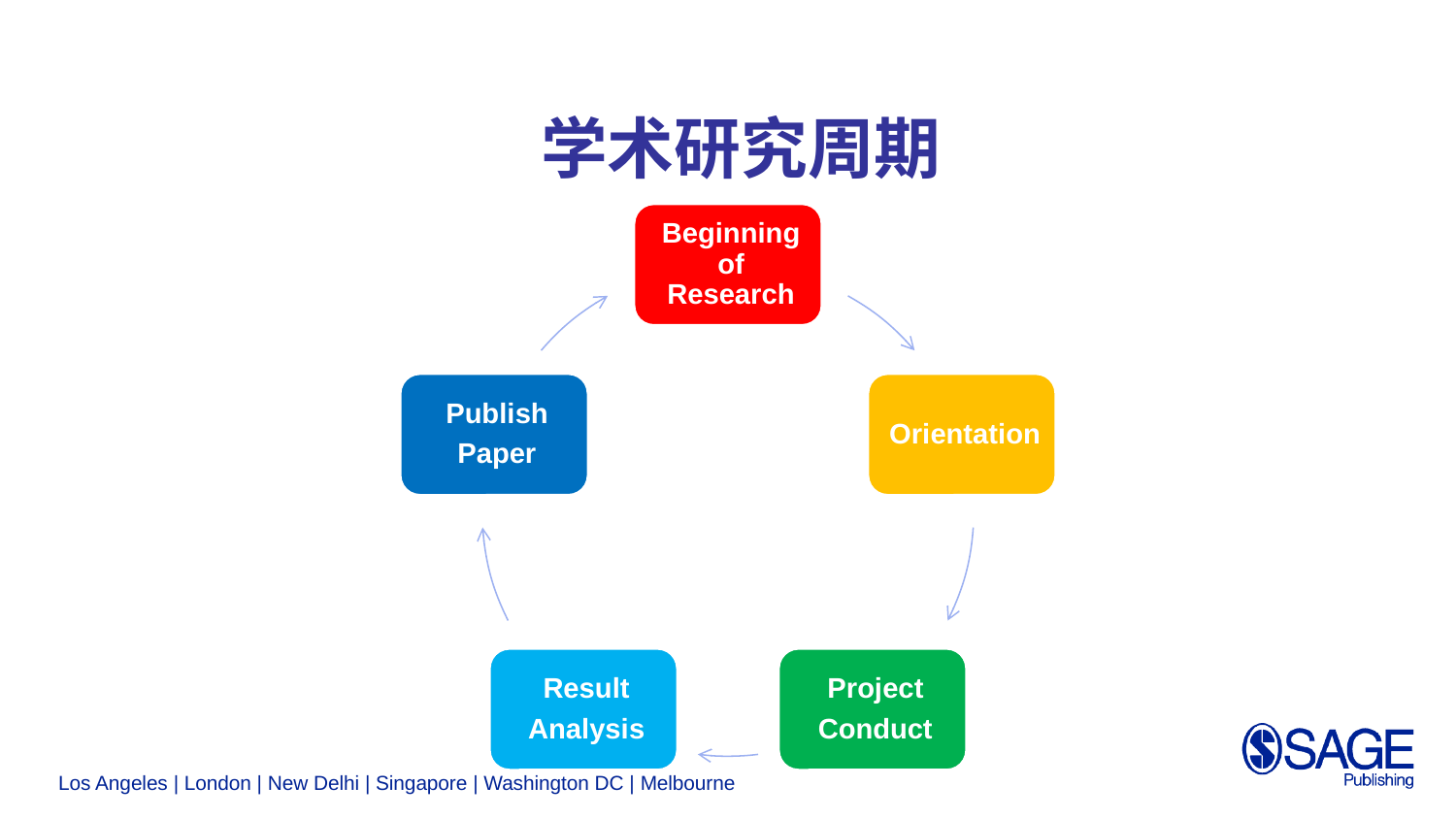

学术研究周期
Beginning of Research
Orientation
Project
Conduct
Result
Analysis
Publish
Paper